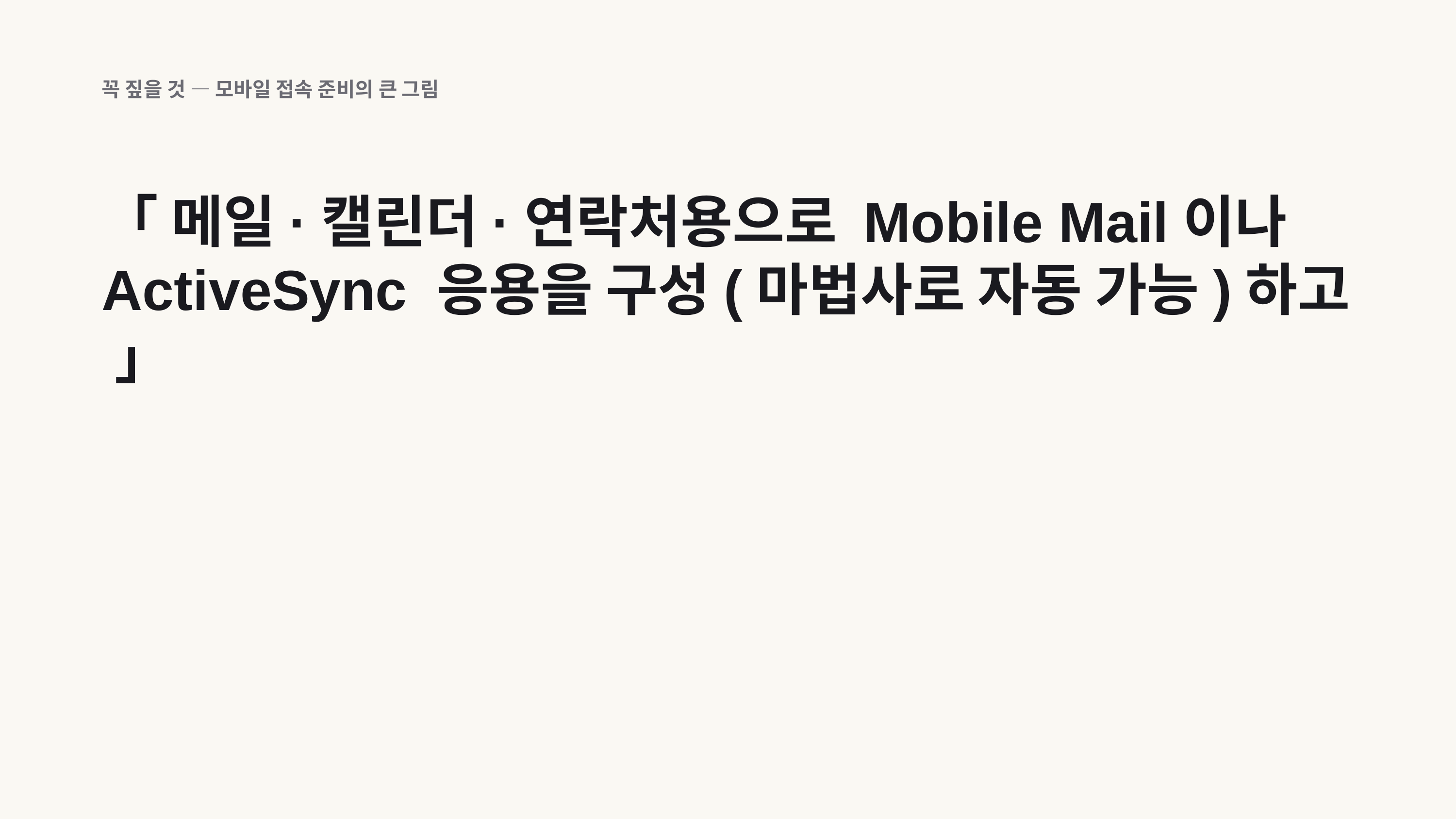

꼭 짚을 것 — 모바일 접속 준비의 큰 그림
「 메일·캘린더·연락처용으로 Mobile Mail이나 ActiveSync 응용을 구성(마법사로 자동 가능)하고 」